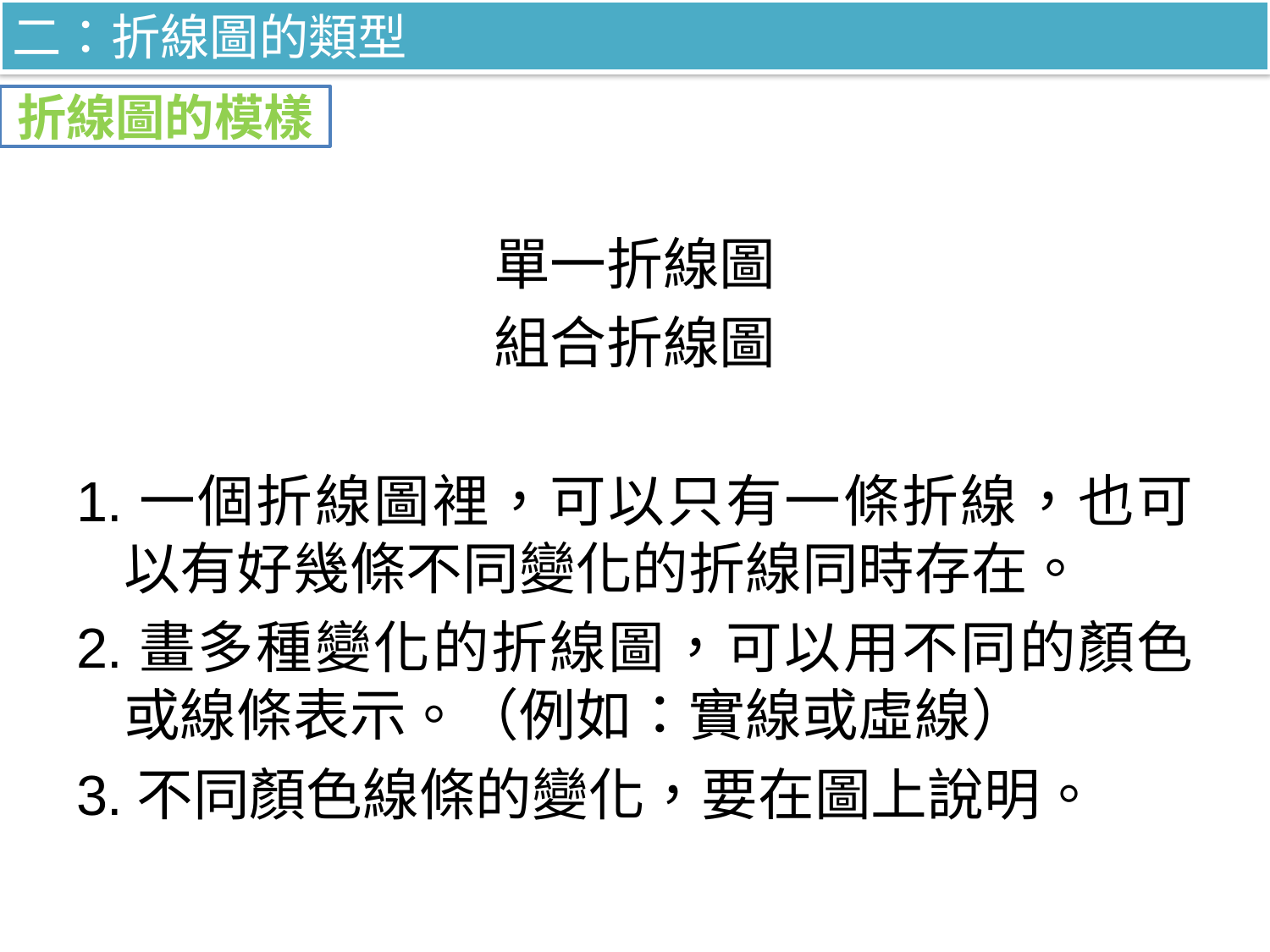

二：折線圖的類型
# 折線圖的模樣
單一折線圖
組合折線圖

1.一個折線圖裡，可以只有一條折線，也可以有好幾條不同變化的折線同時存在。
2.畫多種變化的折線圖，可以用不同的顏色或線條表示。（例如：實線或虛線）
3.不同顏色線條的變化，要在圖上說明。